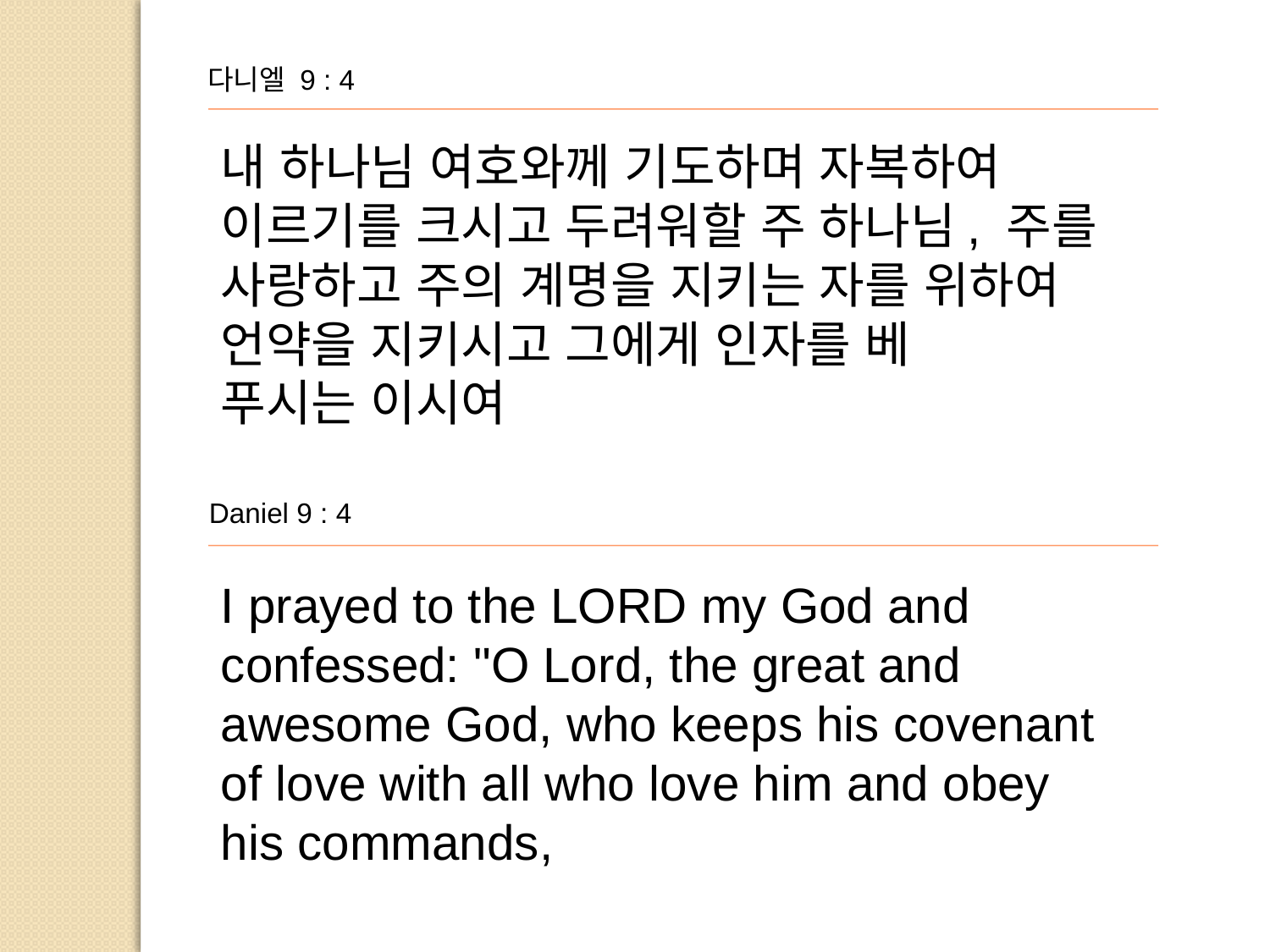

다니엘 9 : 4

내 하나님 여호와께 기도하며 자복하여 이르기를 크시고 두려워할 주 하나님, 주를 사랑하고 주의 계명을 지키는 자를 위하여 언약을 지키시고 그에게 인자를 베
푸시는 이시여
Daniel 9 : 4

I prayed to the LORD my God and confessed: "O Lord, the great and awesome God, who keeps his covenant of love with all who love him and obey
his commands,